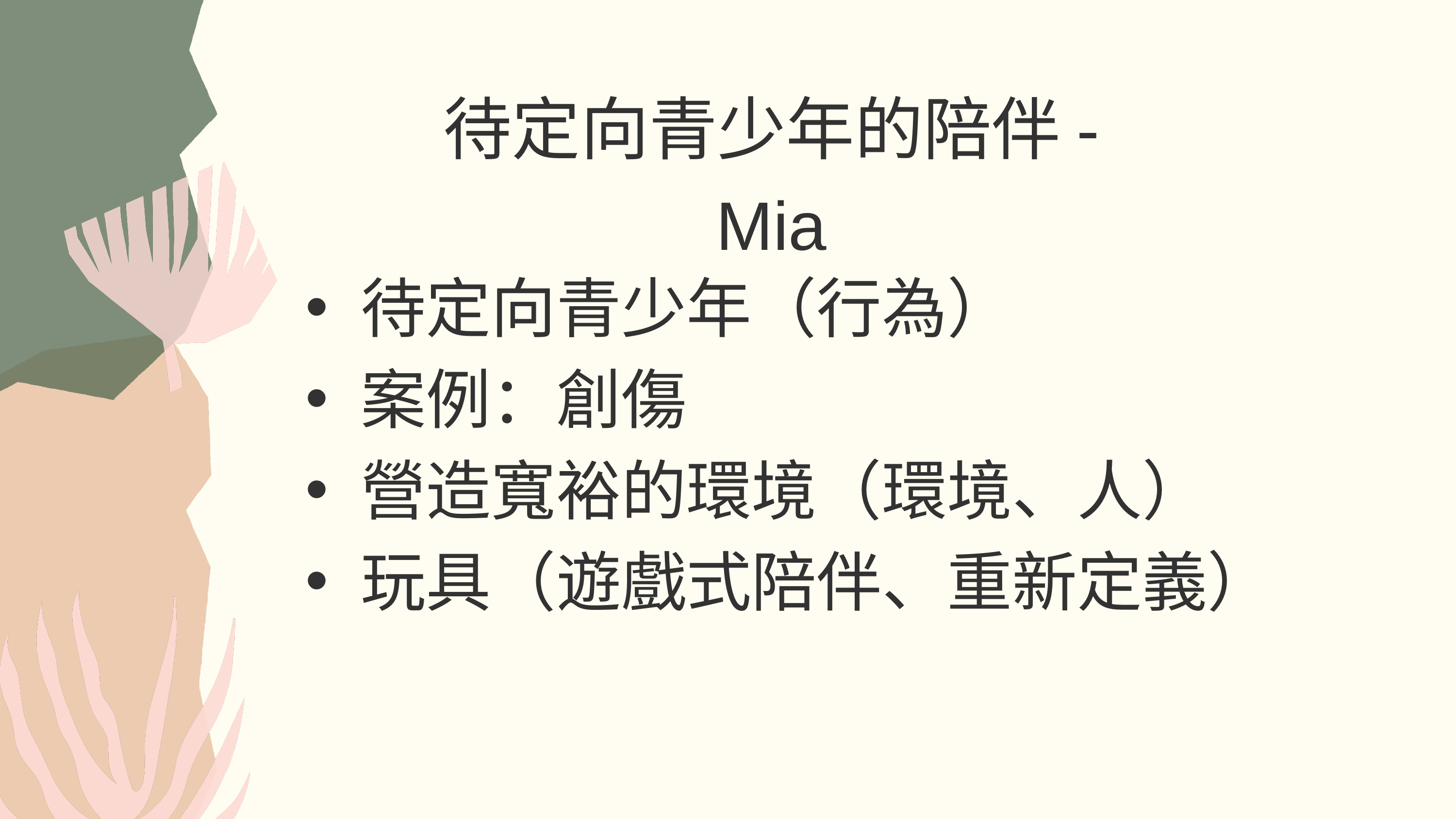

待定向青少年的陪伴-Mia

待定向青少年（行為）
案例：創傷
營造寬裕的環境（環境、人）
玩具（遊戲式陪伴、重新定義）